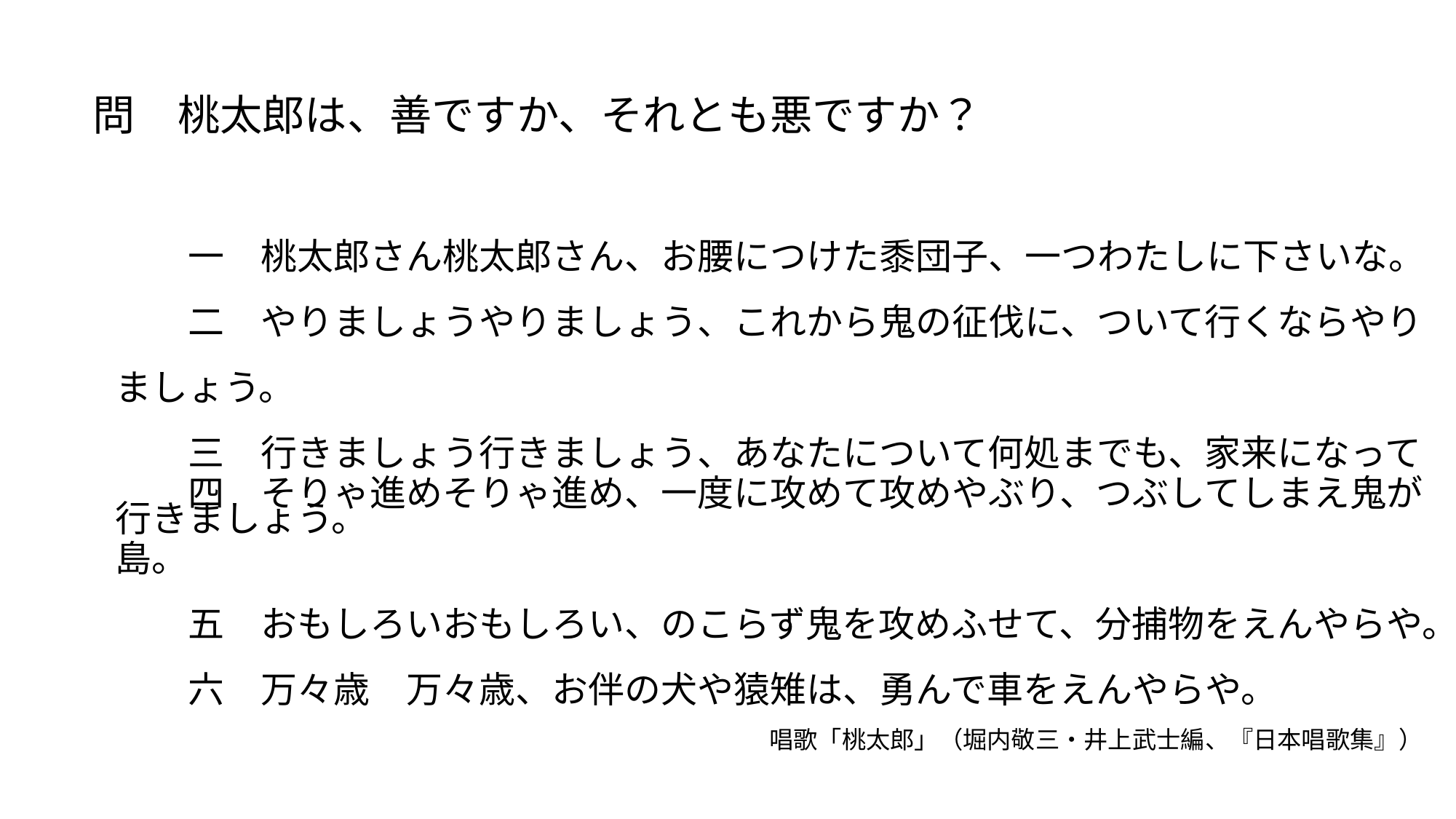

問　桃太郎は、善ですか、それとも悪ですか？

　　一　桃太郎さん桃太郎さん、お腰につけた黍団子、一つわたしに下さいな。
　　二　やりましょうやりましょう、これから鬼の征伐に、ついて行くならやりましょう。
　　三　行きましょう行きましょう、あなたについて何処までも、家来になって行きましょう。
　　四　そりゃ進めそりゃ進め、一度に攻めて攻めやぶり、つぶしてしまえ鬼が島。
　　五　おもしろいおもしろい、のこらず鬼を攻めふせて、分捕物をえんやらや。
　　六　万々歳　万々歳、お伴の犬や猿雉は、勇んで車をえんやらや。
唱歌「桃太郎」（堀内敬三・井上武士編、『日本唱歌集』）